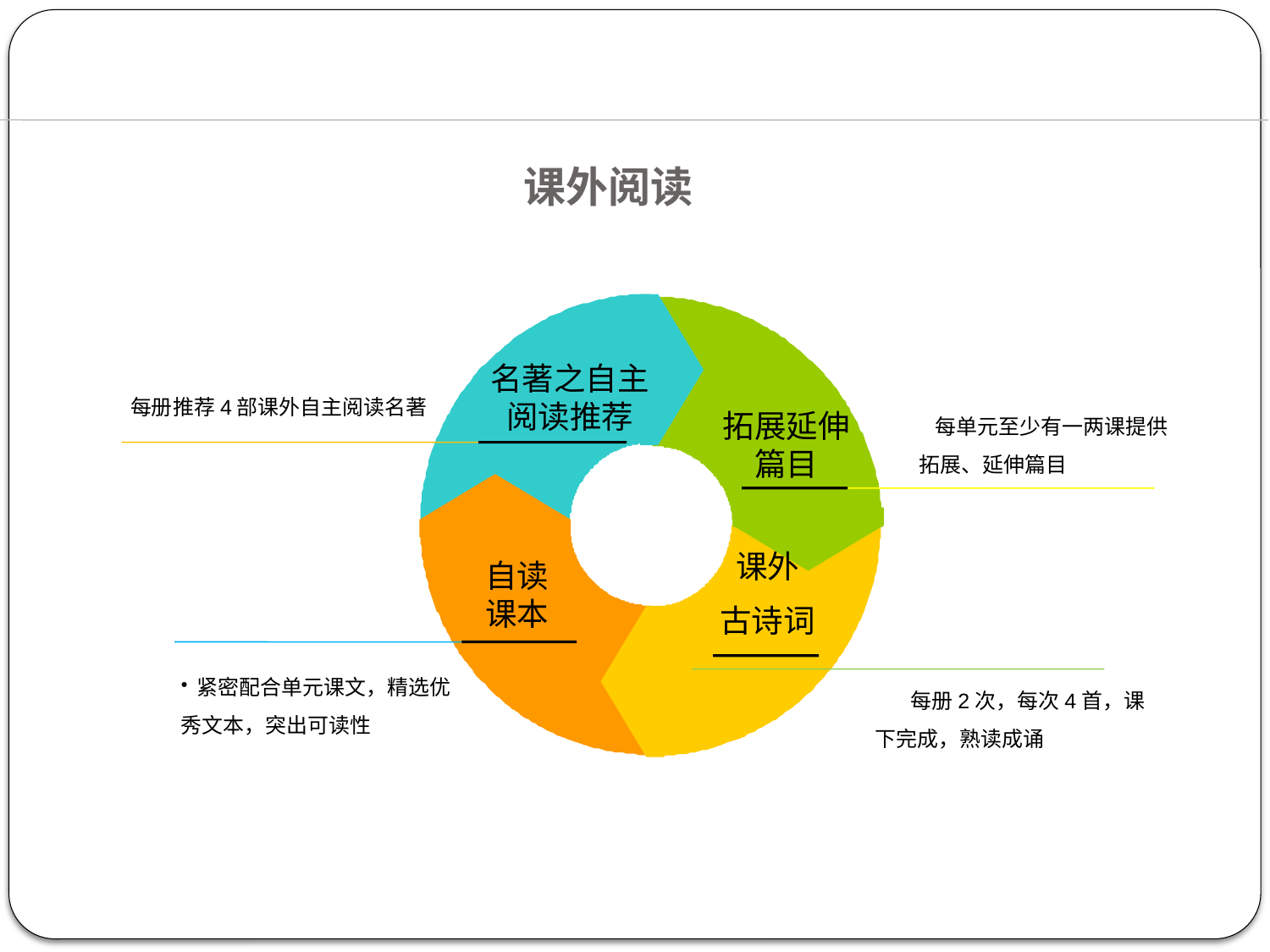

# 课外阅读

名著之自主阅读推荐
 每册推荐4部课外自主阅读名著
 每单元至少有一两课提供拓展、延伸篇目
拓展延伸篇目

自读课本

 紧密配合单元课文，精选优秀文本，突出可读性

课外
古诗词

 每每册2次，每次4首，课下完成，熟读成诵